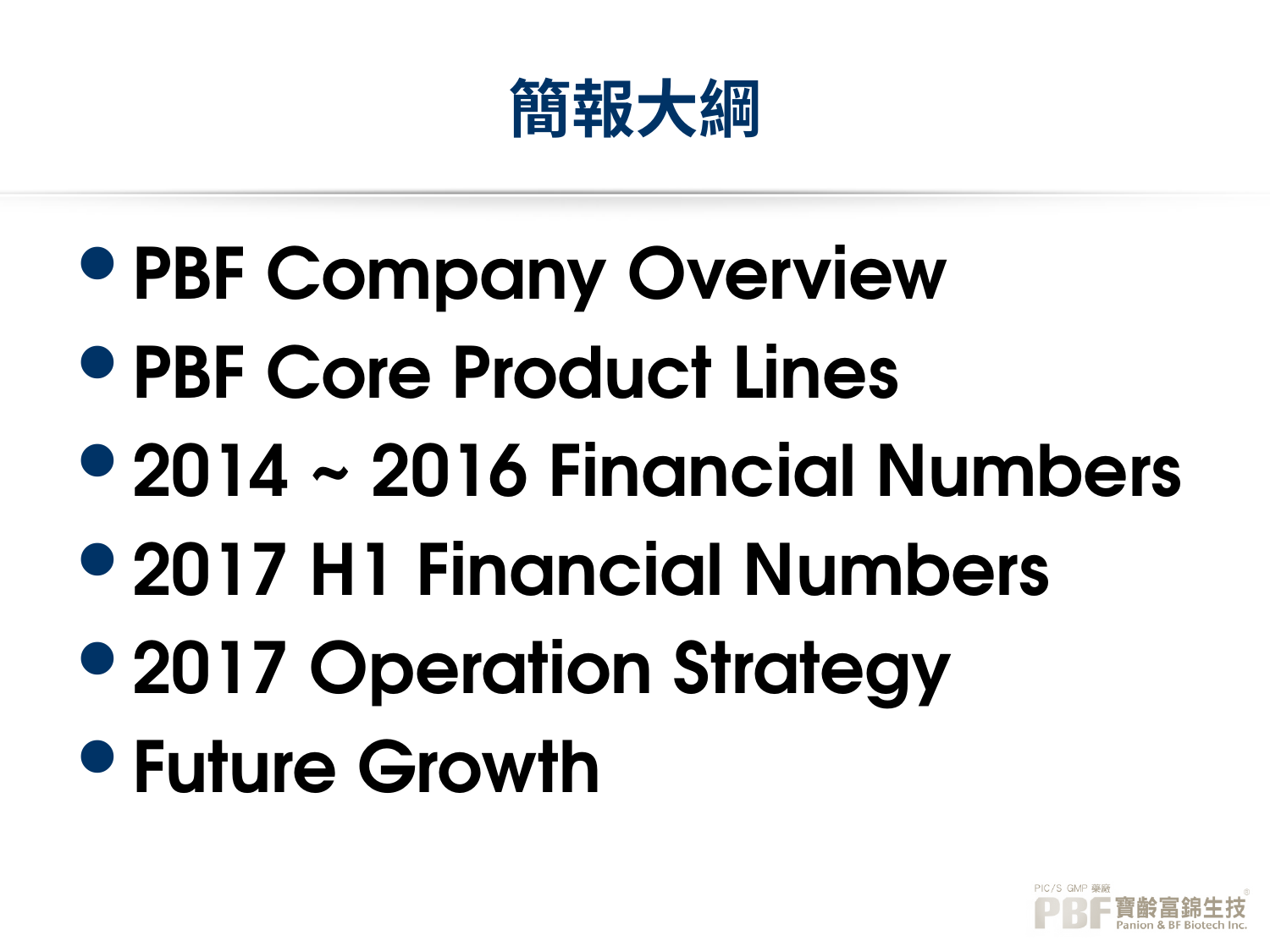

# 簡報大綱
PBF Company Overview
PBF Core Product Lines
2014 ~ 2016 Financial Numbers
2017 H1 Financial Numbers
2017 Operation Strategy
Future Growth